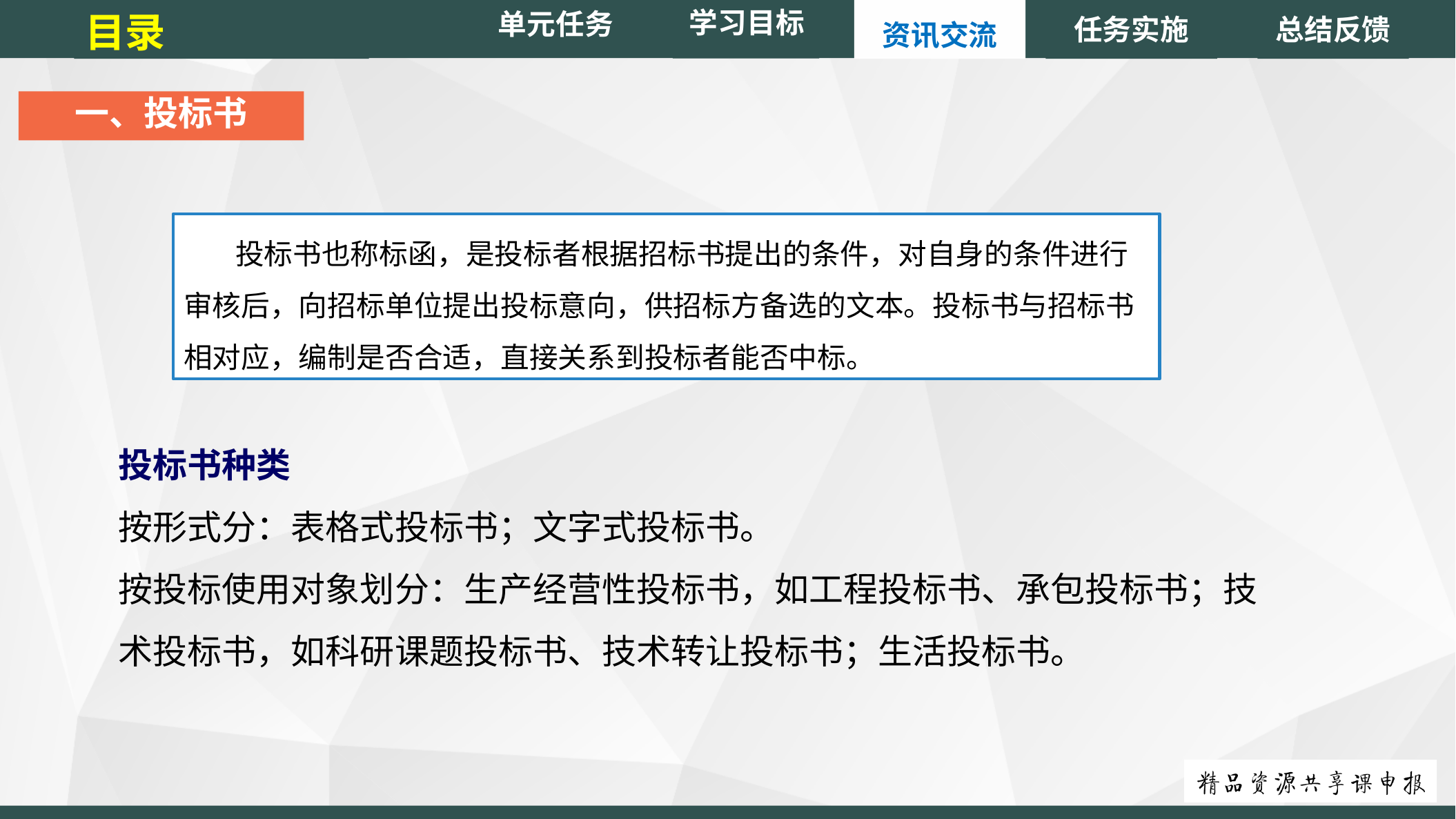

单元任务
目录
任务实施
总结反馈
学习目标
资讯交流

一、投标书
投标书也称标函，是投标者根据招标书提出的条件，对自身的条件进行审核后，向招标单位提出投标意向，供招标方备选的文本。投标书与招标书相对应，编制是否合适，直接关系到投标者能否中标。
投标书种类
按形式分：表格式投标书；文字式投标书。
按投标使用对象划分：生产经营性投标书，如工程投标书、承包投标书；技术投标书，如科研课题投标书、技术转让投标书；生活投标书。